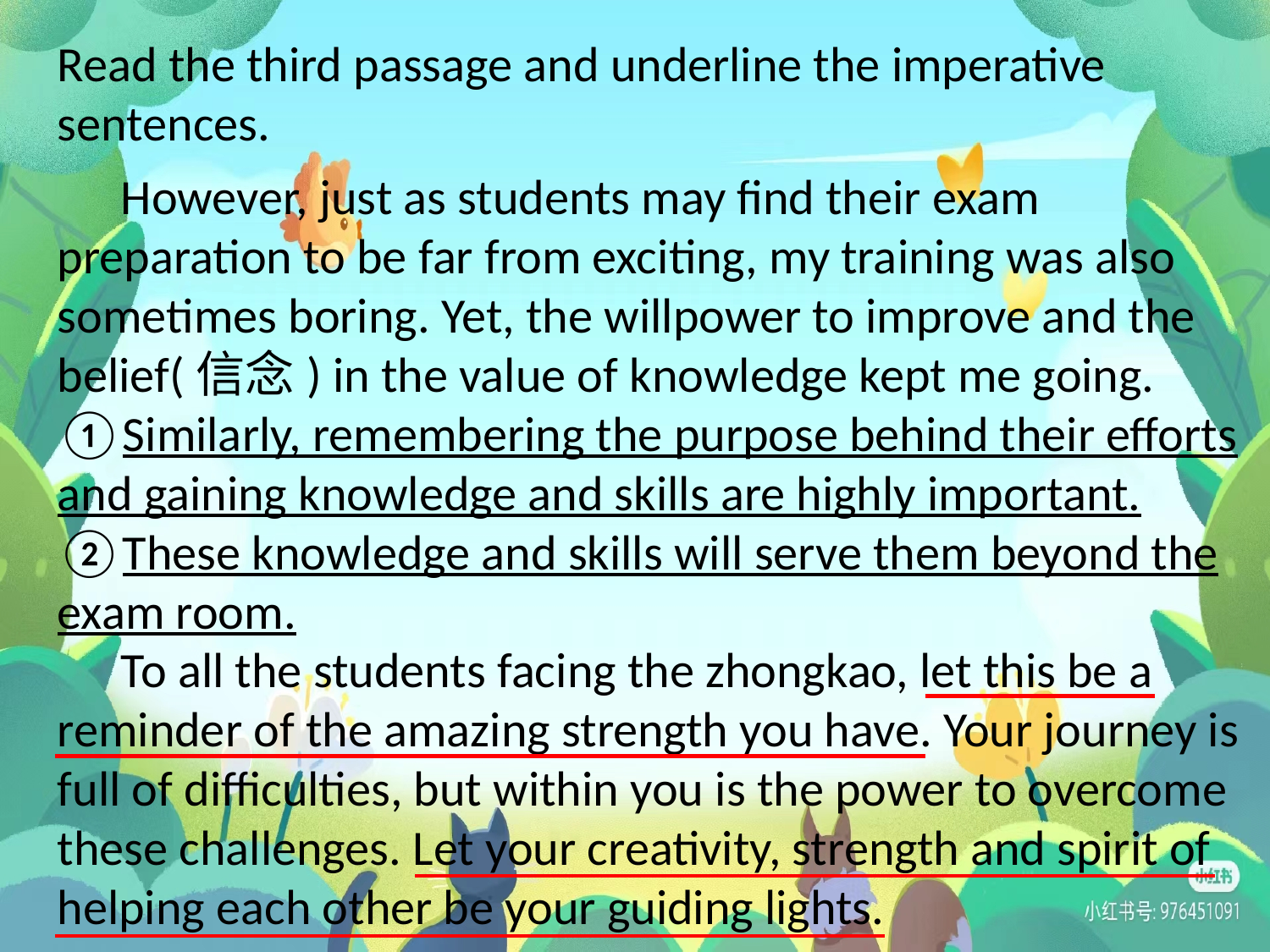

Read the third passage and underline the imperative sentences.
However, just as students may find their exam preparation to be far from exciting, my training was also sometimes boring. Yet, the willpower to improve and the belief(信念) in the value of knowledge kept me going. ①Similarly, remembering the purpose behind their efforts and gaining knowledge and skills are highly important. ②These knowledge and skills will serve them beyond the exam room.
To all the students facing the zhongkao, let this be a reminder of the amazing strength you have. Your journey is full of difficulties, but within you is the power to overcome these challenges. Let your creativity, strength and spirit of helping each other be your guiding lights.